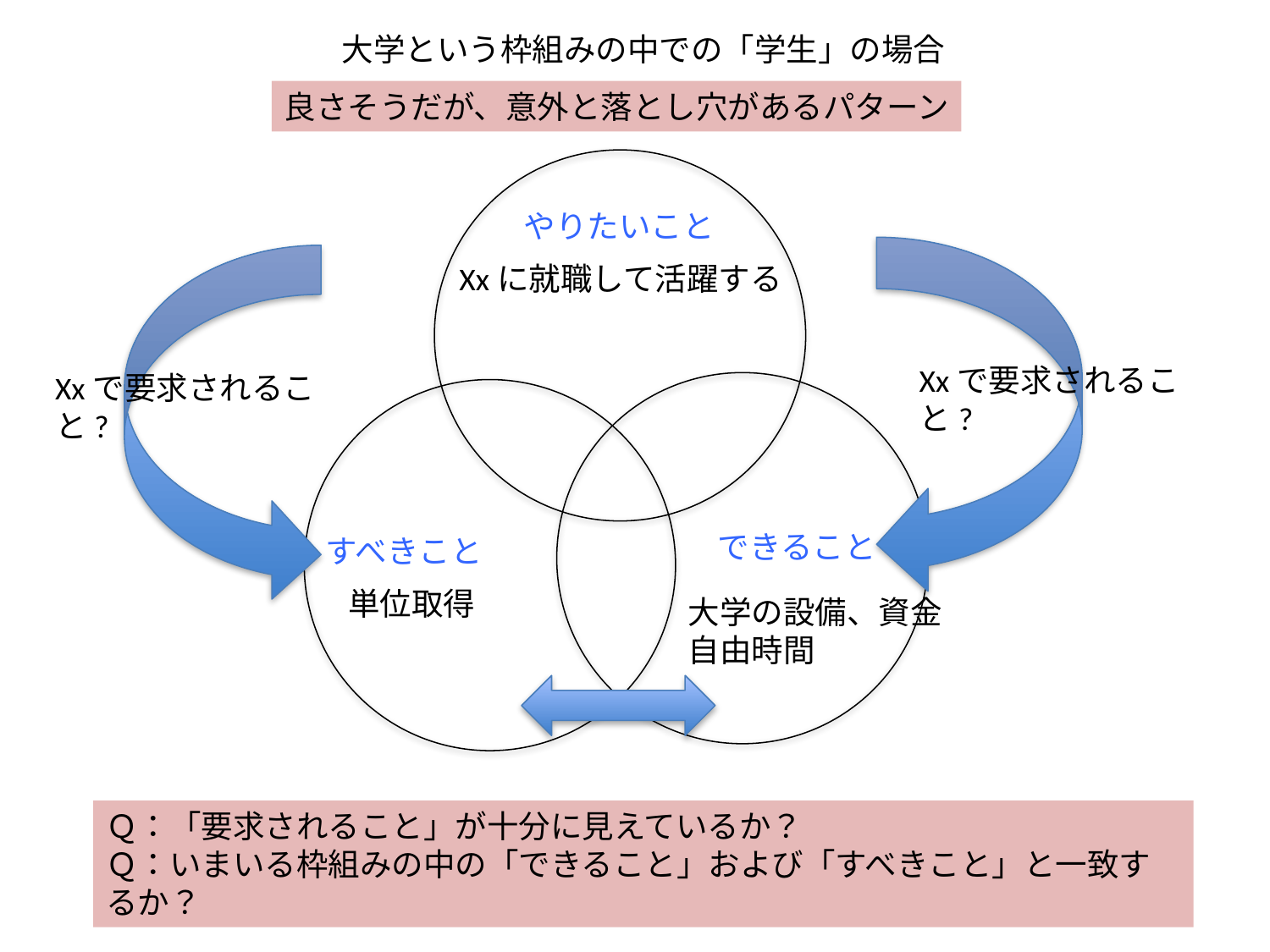

大学という枠組みの中での「学生」の場合
良さそうだが、意外と落とし穴があるパターン

やりたいこと

Xxに就職して活躍する
Xxで要求されること?
Xxで要求されること?

できること
すべきこと
単位取得
大学の設備、資金
自由時間

Ｑ：「要求されること」が十分に見えているか？
Ｑ：いまいる枠組みの中の「できること」および「すべきこと」と一致するか？